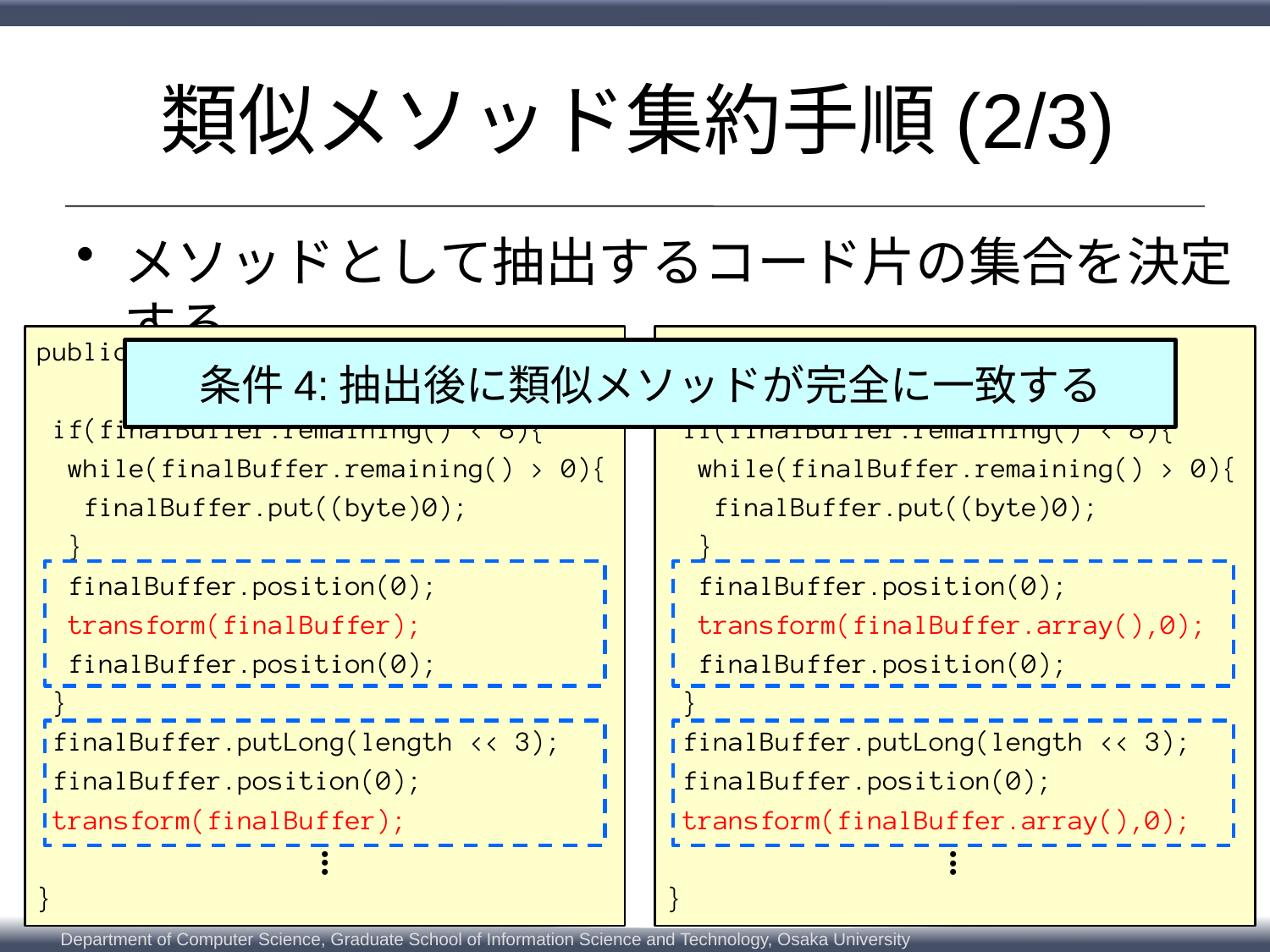

# 類似メソッド集約手順(2/3)
メソッドとして抽出するコード片の集合を決定する
public void similarMethodA(){

 if(finalBuffer.remaining() < 8){
  while(finalBuffer.remaining() > 0){
   finalBuffer.put((byte)0);
  }
  finalBuffer.position(0);
  transform(finalBuffer);
  finalBuffer.position(0);
 }
 finalBuffer.putLong(length << 3);
 finalBuffer.position(0);
 transform(finalBuffer);

}
public void similarMethodB(){

 if(finalBuffer.remaining() < 8){
  while(finalBuffer.remaining() > 0){
   finalBuffer.put((byte)0);
  }
  finalBuffer.position(0);
  transform(finalBuffer.array(),0);
  finalBuffer.position(0);
 }
 finalBuffer.putLong(length << 3);
 finalBuffer.position(0);
 transform(finalBuffer.array(),0);

}
条件4:抽出後に類似メソッドが完全に一致する
・
・
・
・
・
・

・
・
・
・
・
・
9